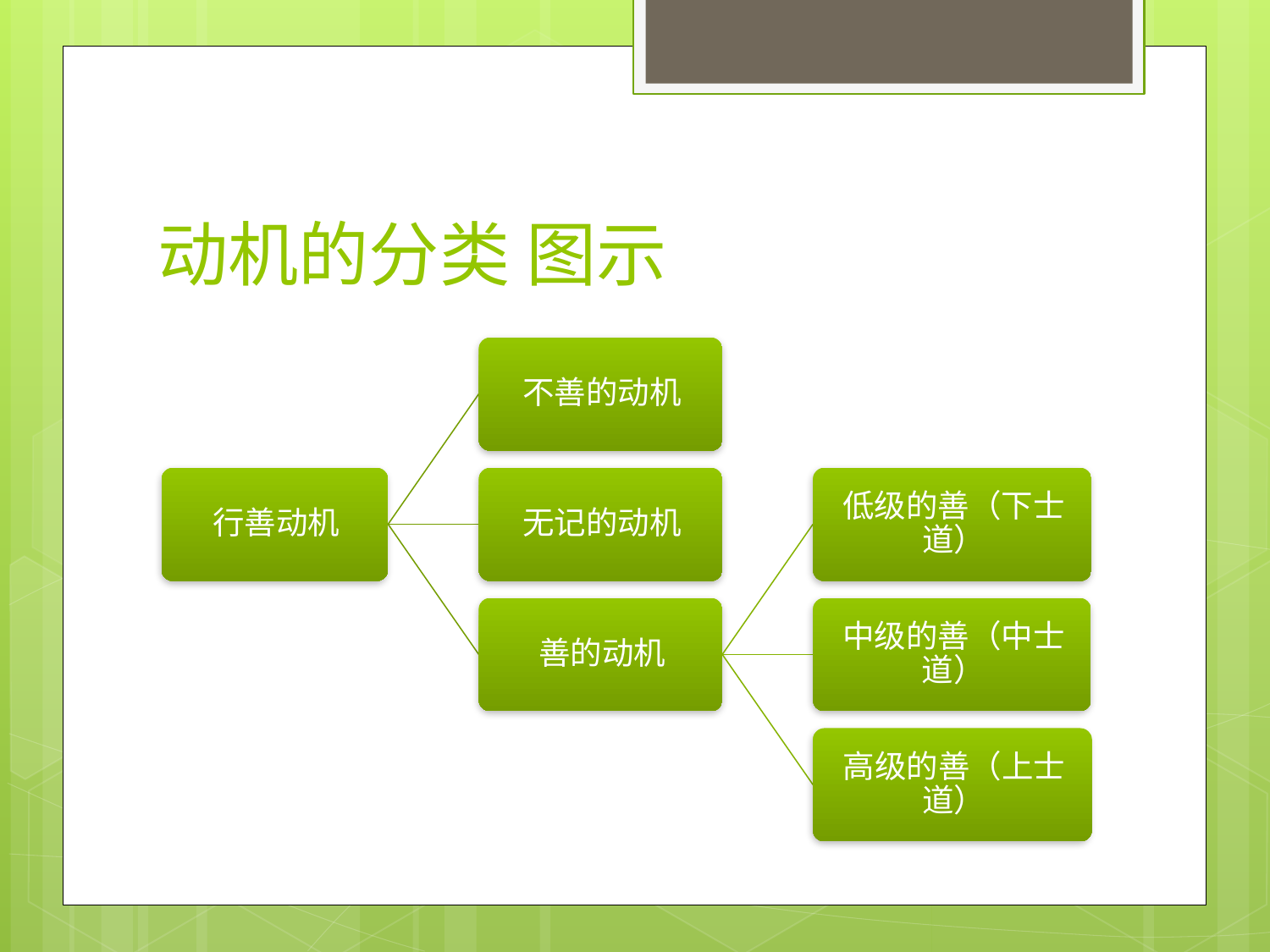

# 动机的分类 图示
行善动机

不善的动机

无记的动机

善的动机

低级的善（下士道）

中级的善（中士道）

高级的善（上士道）